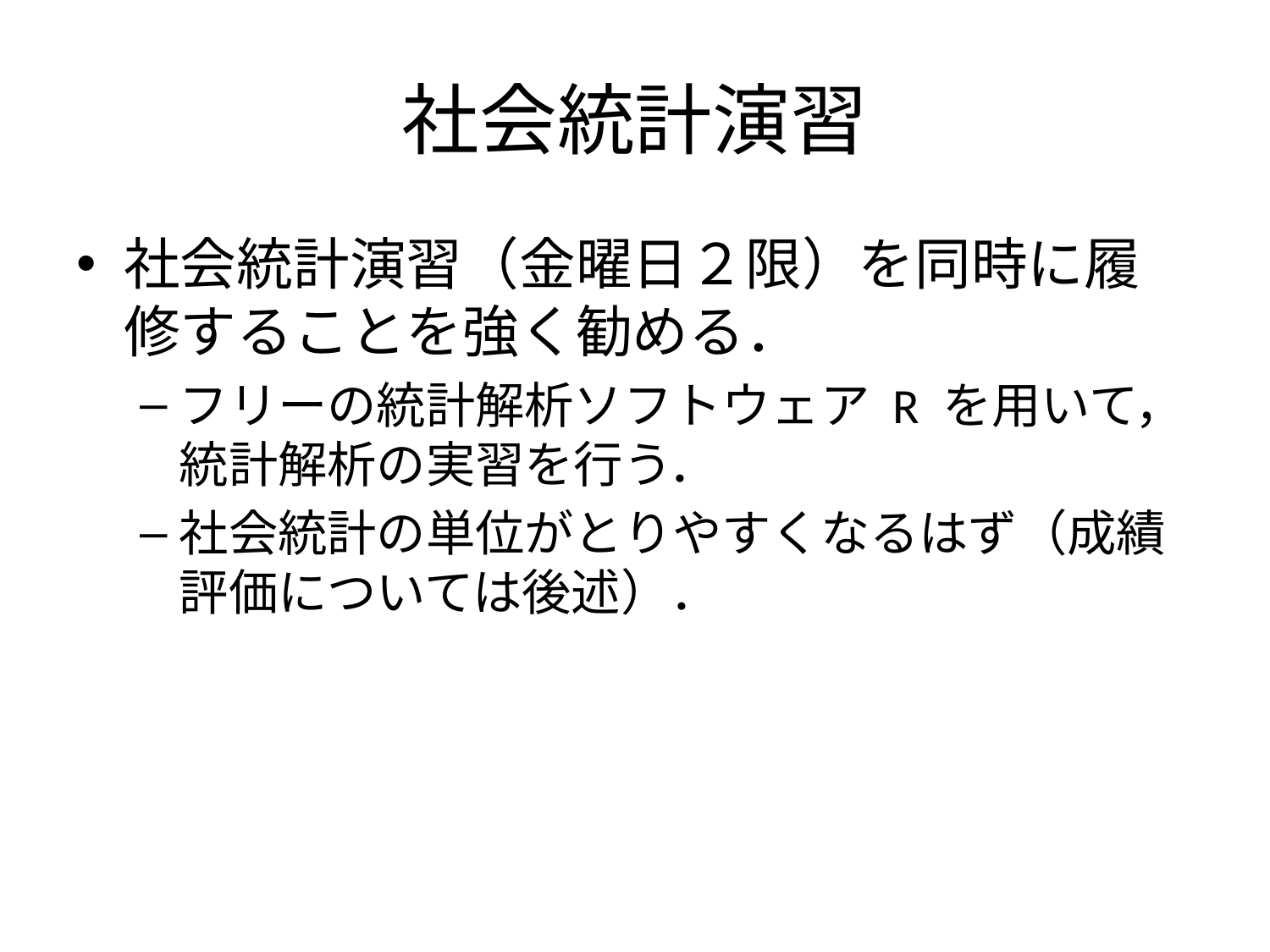

# 社会統計演習
社会統計演習（金曜日２限）を同時に履修することを強く勧める．
フリーの統計解析ソフトウェア R を用いて，統計解析の実習を行う．
社会統計の単位がとりやすくなるはず（成績評価については後述）．